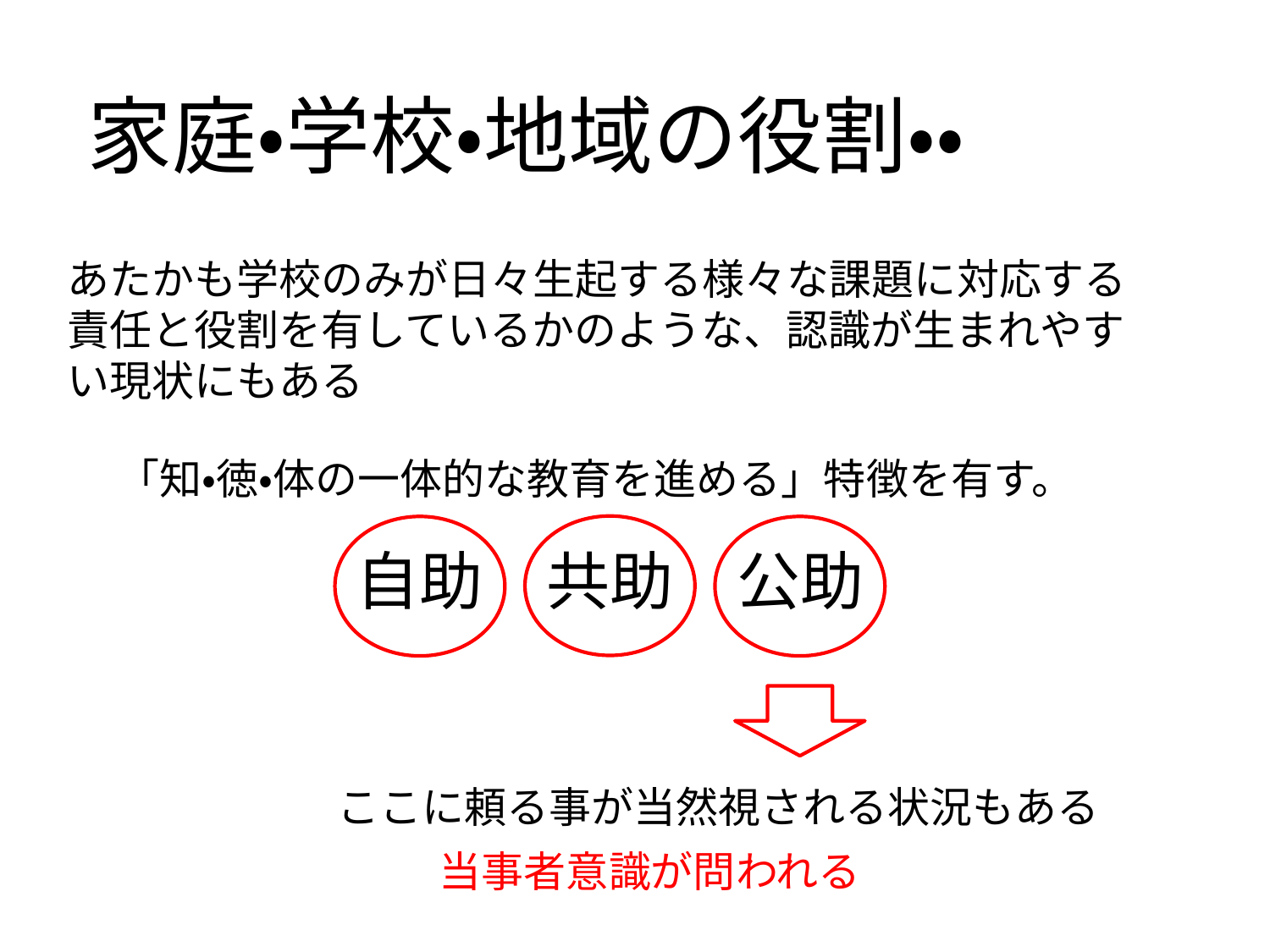

家庭・学校・地域の役割・・
あたかも学校のみが日々生起する様々な課題に対応する責任と役割を有しているかのような、認識が生まれやすい現状にもある

「知・徳・体の一体的な教育を進める」特徴を有す。

自助　共助　公助

ここに頼る事が当然視される状況もある
当事者意識が問われる